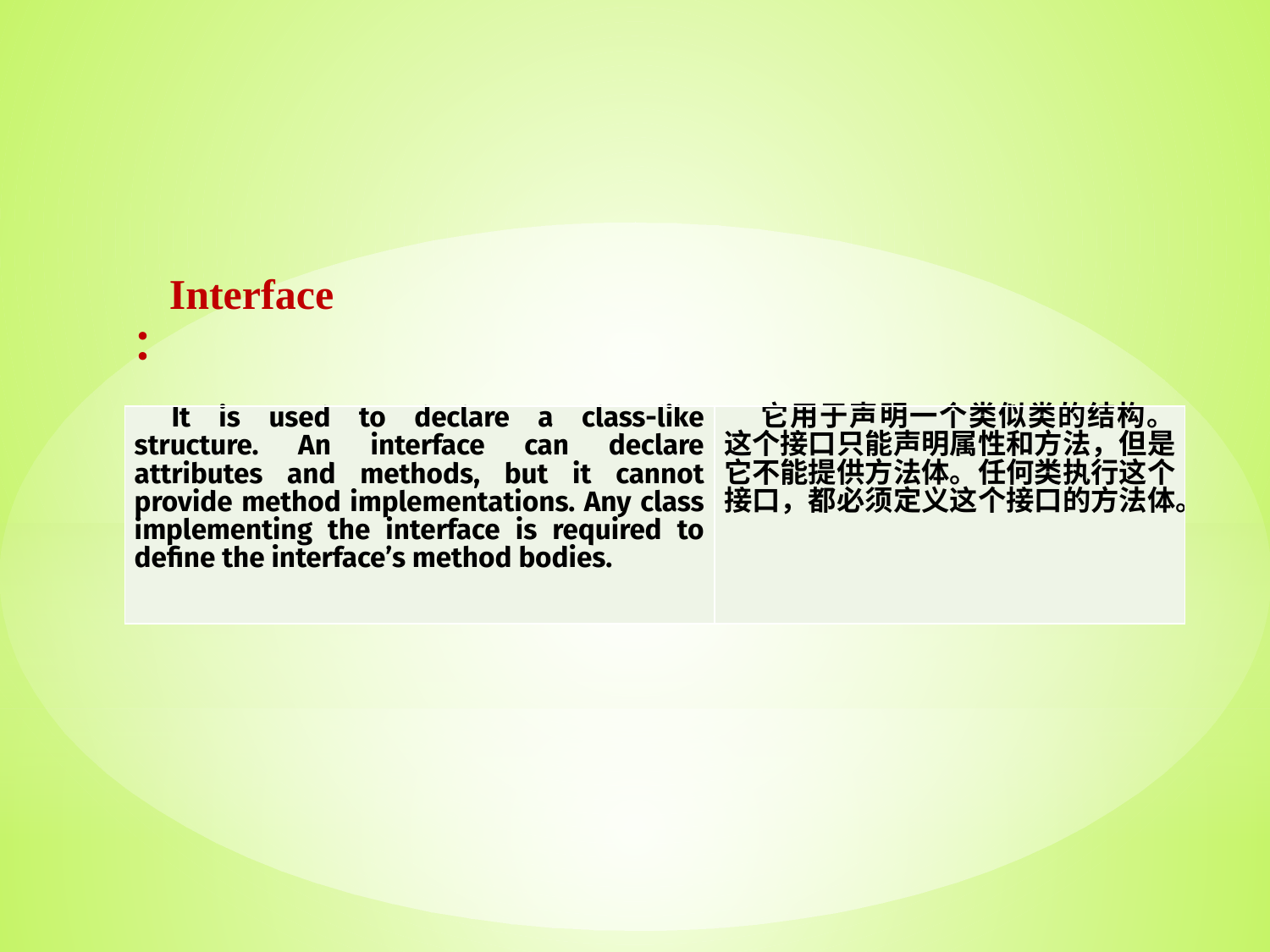

Interface：
| It is used to declare a class-like structure. An interface can declare attributes and methods, but it cannot provide method implementations. Any class implementing the interface is required to define the interface’s method bodies. | 它用于声明一个类似类的结构。这个接口只能声明属性和方法，但是它不能提供方法体。任何类执行这个接口，都必须定义这个接口的方法体。 |
| --- | --- |